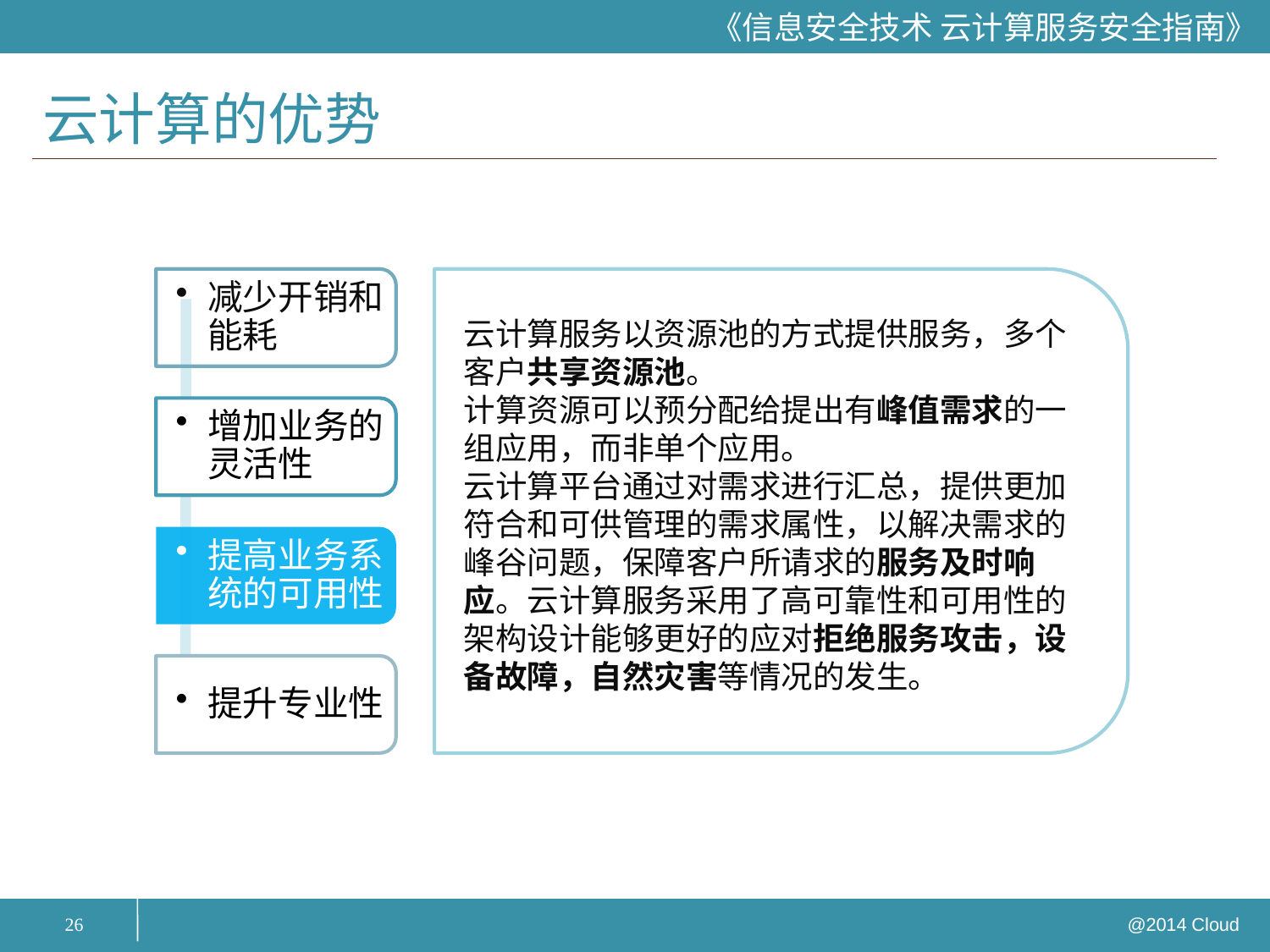

# 云计算的优势

减少开销和能耗
云计算服务以资源池的方式提供服务，多个客户共享资源池。
计算资源可以预分配给提出有峰值需求的一组应用，而非单个应用。
云计算平台通过对需求进行汇总，提供更加符合和可供管理的需求属性，以解决需求的峰谷问题，保障客户所请求的服务及时响应。云计算服务采用了高可靠性和可用性的架构设计能够更好的应对拒绝服务攻击，设备故障，自然灾害等情况的发生。

增加业务的灵活性

提高业务系统的可用性

提升专业性
26